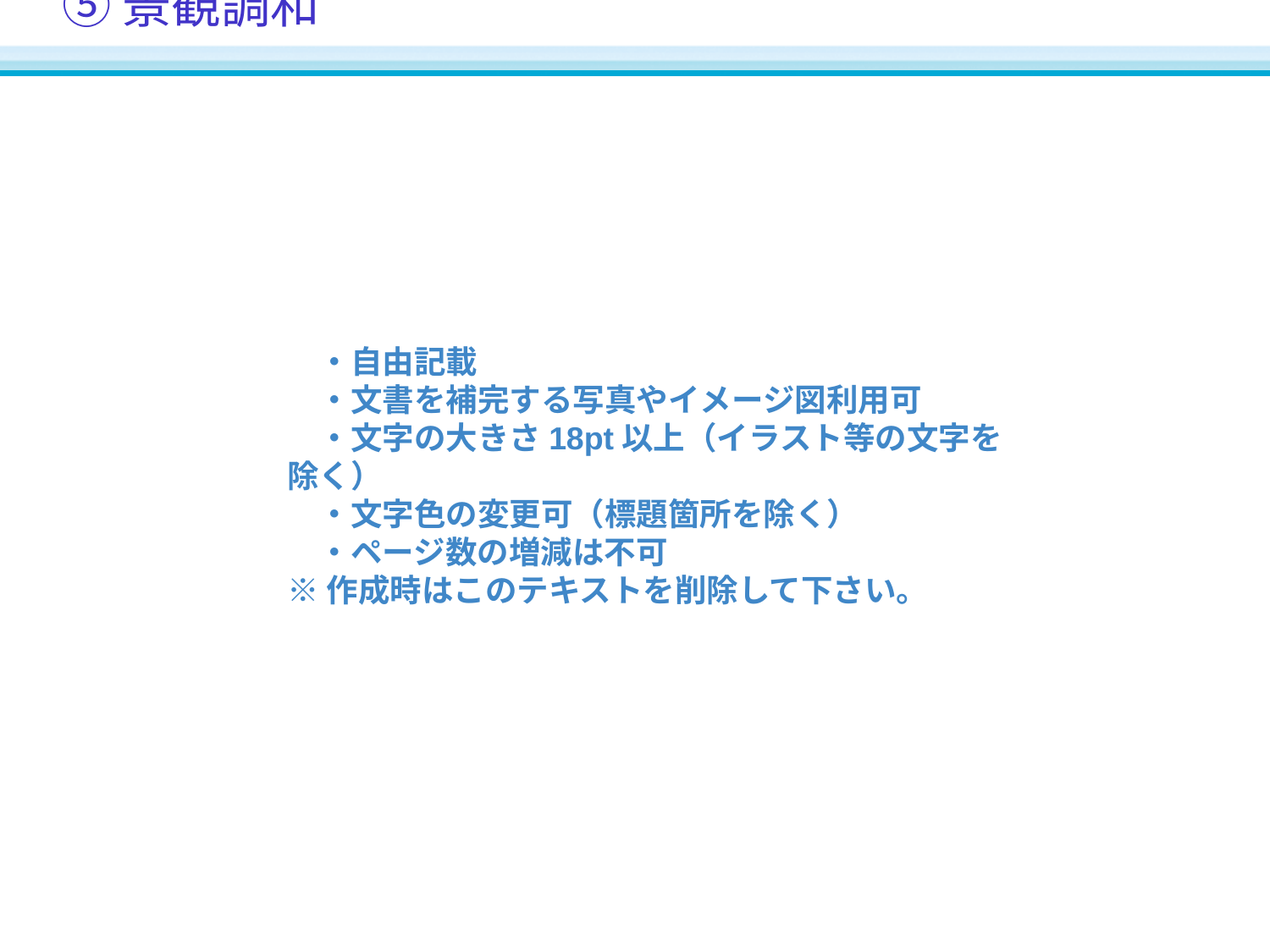

# ⑤ 景観調和
　・自由記載
　・文書を補完する写真やイメージ図利用可
　・文字の大きさ18pt以上（イラスト等の文字を除く）
　・文字色の変更可（標題箇所を除く）
　・ページ数の増減は不可
※作成時はこのテキストを削除して下さい。